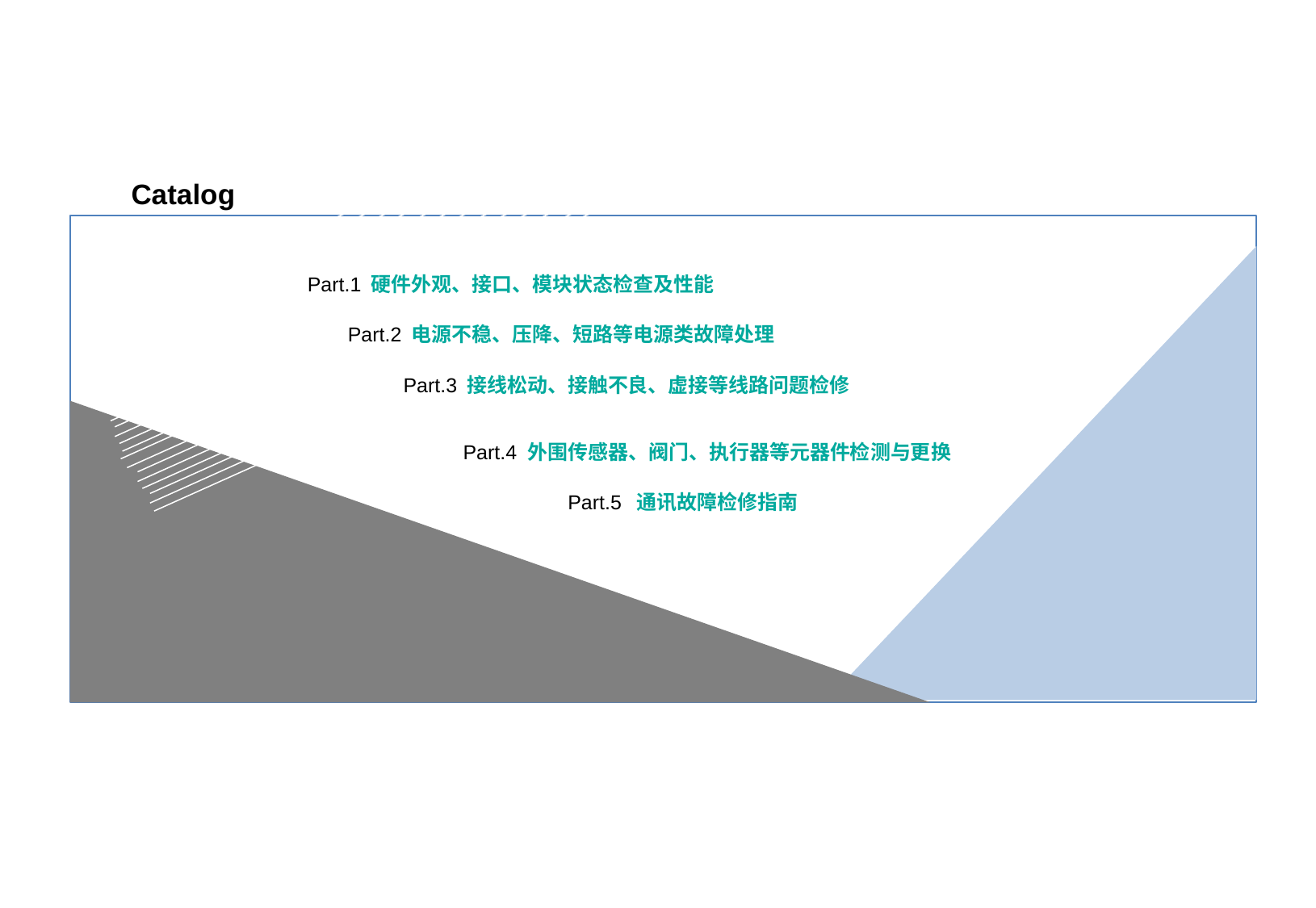

Catalog

Part.1 硬件外观、接口、模块状态检查及性能

        Part.2 电源不稳、压降、短路等电源类故障处理

                   Part.3 接线松动、接触不良、虚接等线路问题检修

                              Part.4 外围传感器、阀门、执行器等元器件检测与更换

                                                   Part.5  通讯故障检修指南